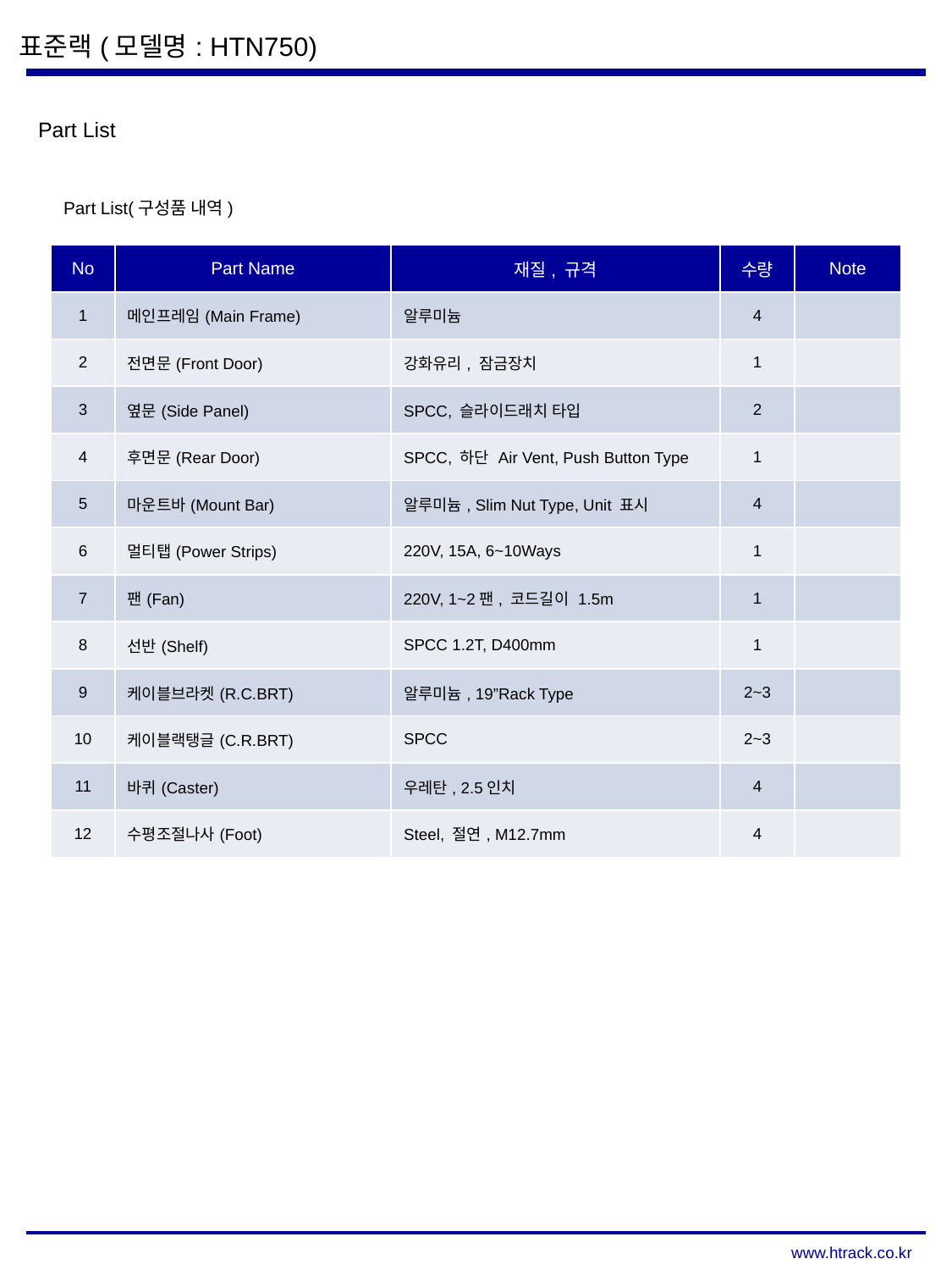

표준랙(모델명: HTN750)
Part List
Part List(구성품 내역)
| No | Part Name | 재질, 규격 | 수량 | Note |
| --- | --- | --- | --- | --- |
| 1 | 메인프레임(Main Frame) | 알루미늄 | 4 |  |
| 2 | 전면문(Front Door) | 강화유리, 잠금장치 | 1 |  |
| 3 | 옆문(Side Panel) | SPCC, 슬라이드래치 타입 | 2 |  |
| 4 | 후면문(Rear Door) | SPCC, 하단 Air Vent, Push Button Type | 1 |  |
| 5 | 마운트바(Mount Bar) | 알루미늄, Slim Nut Type, Unit 표시 | 4 |  |
| 6 | 멀티탭(Power Strips) | 220V, 15A, 6~10Ways | 1 |  |
| 7 | 팬(Fan) | 220V, 1~2팬, 코드길이 1.5m | 1 |  |
| 8 | 선반(Shelf) | SPCC 1.2T, D400mm | 1 |  |
| 9 | 케이블브라켓(R.C.BRT) | 알루미늄, 19”Rack Type | 2~3 |  |
| 10 | 케이블랙탱글(C.R.BRT) | SPCC | 2~3 |  |
| 11 | 바퀴(Caster) | 우레탄, 2.5인치 | 4 |  |
| 12 | 수평조절나사(Foot) | Steel, 절연, M12.7mm | 4 |  |
www.htrack.co.kr